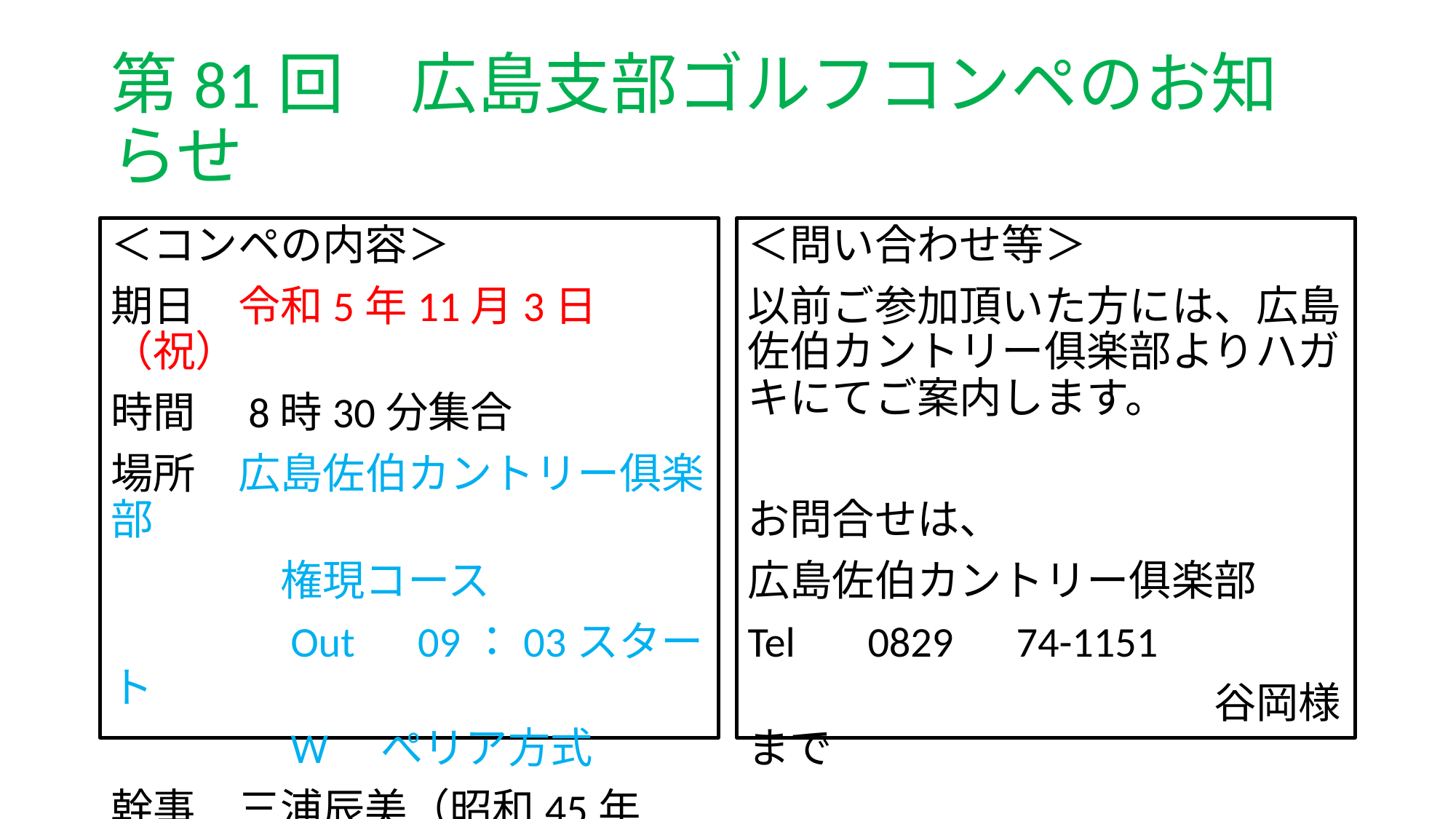

# 第81回　広島支部ゴルフコンペのお知らせ
＜コンペの内容＞
期日　令和5年11月3日（祝）
時間　8時30分集合
場所　広島佐伯カントリー俱楽部
　　　　権現コース
　　　　Out　09：03スタート
　　　　W　ぺリア方式
幹事　三浦辰美（昭和45年卒）
＜問い合わせ等＞
以前ご参加頂いた方には、広島佐伯カントリー俱楽部よりハガキにてご案内します。

お問合せは、
広島佐伯カントリー俱楽部
Tel 　0829　74-1151
　　　　　　　　　　　谷岡様まで